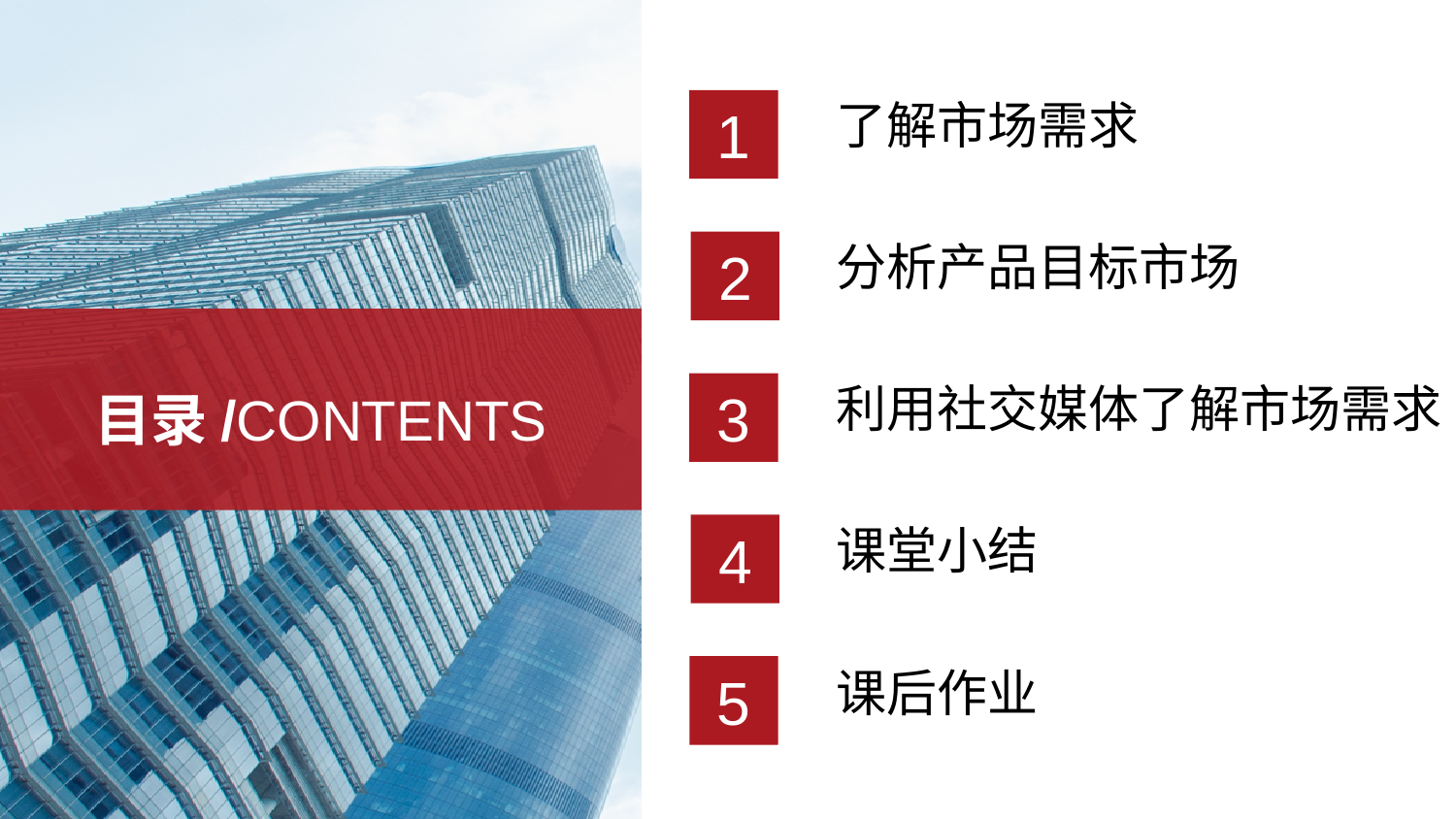

1
了解市场需求
2
分析产品目标市场

目录/CONTENTS
3
利用社交媒体了解市场需求
4
课堂小结
5
课后作业